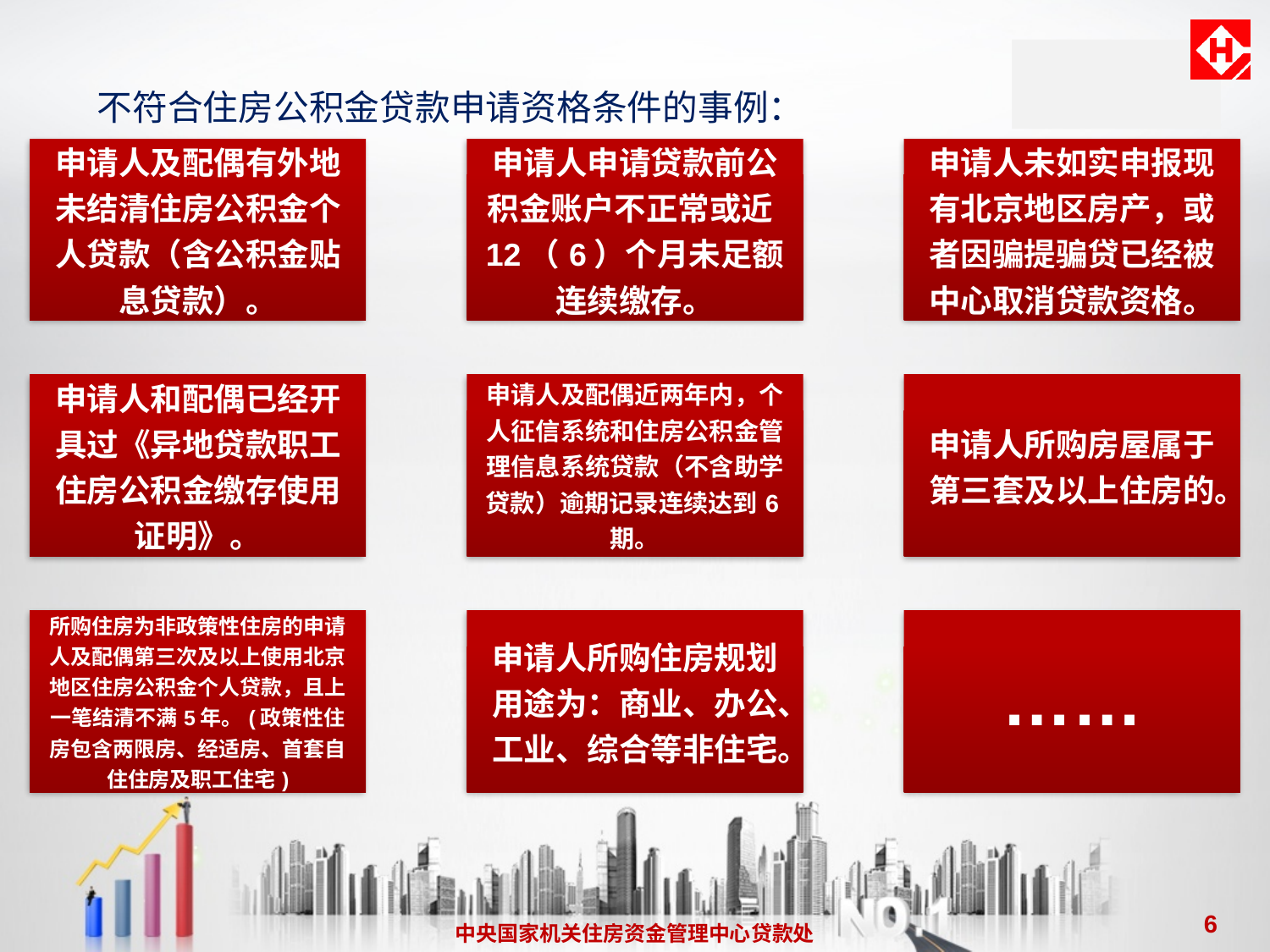

不符合住房公积金贷款申请资格条件的事例：
申请人及配偶有外地未结清住房公积金个人贷款（含公积金贴息贷款）。
申请人申请贷款前公积金账户不正常或近12（6）个月未足额连续缴存。
申请人未如实申报现有北京地区房产，或者因骗提骗贷已经被中心取消贷款资格。
申请人和配偶已经开具过《异地贷款职工住房公积金缴存使用证明》。
申请人及配偶近两年内，个人征信系统和住房公积金管理信息系统贷款（不含助学贷款）逾期记录连续达到6期。
申请人所购房屋属于第三套及以上住房的。
所购住房为非政策性住房的申请人及配偶第三次及以上使用北京地区住房公积金个人贷款，且上一笔结清不满5年。(政策性住房包含两限房、经适房、首套自住住房及职工住宅)
……
申请人所购住房规划用途为：商业、办公、工业、综合等非住宅。
6
中央国家机关住房资金管理中心贷款处